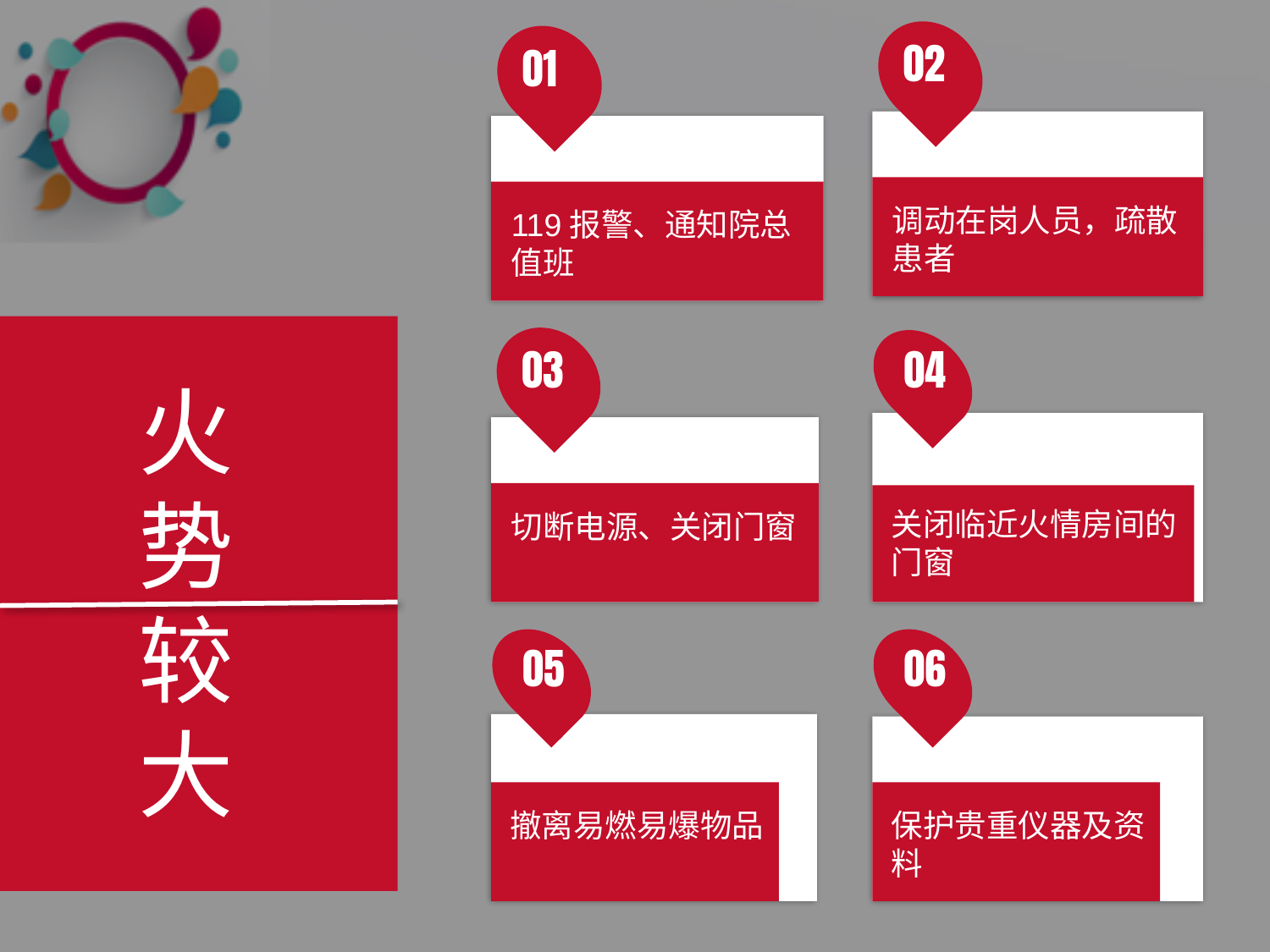

02

调动在岗人员，疏散患者

01

119报警、通知院总值班

04

关闭临近火情房间的门窗

03

切断电源、关闭门窗
火
势
较
大

05

撤离易燃易爆物品

06

保护贵重仪器及资料